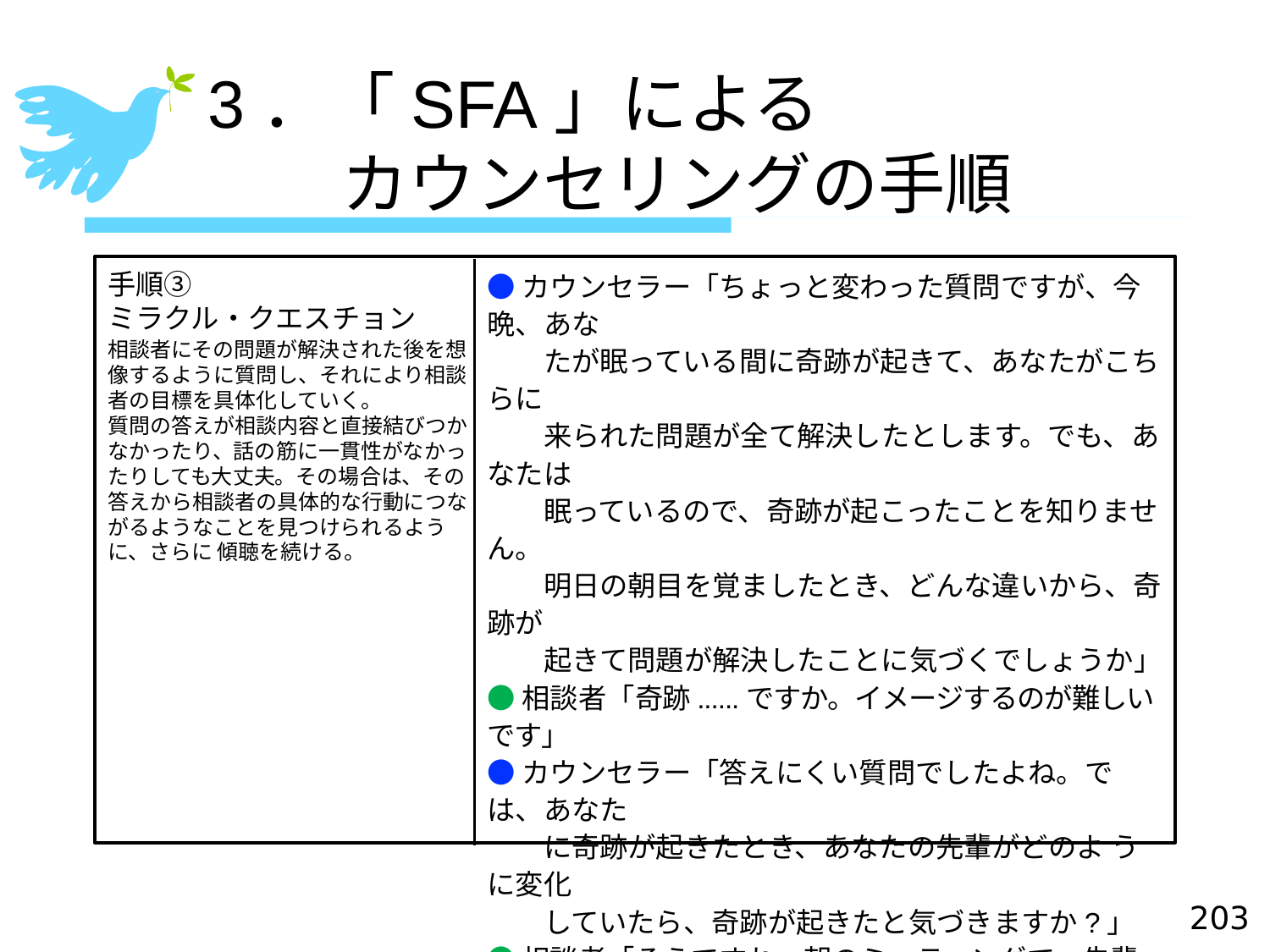

# 3．「SFA」による 　　カウンセリングの手順

●カウンセラー「ちょっと変わった質問ですが、今晩、あな
　　たが眠っている間に奇跡が起きて、あなたがこちらに
　　来られた問題が全て解決したとします。でも、あなたは
　　眠っているので、奇跡が起こったことを知りません。
　　明日の朝目を覚ましたとき、どんな違いから、奇跡が
　　起きて問題が解決したことに気づくでしょうか」
●相談者「奇跡......ですか。イメージするのが難しいです」
●カウンセラー「答えにくい質問でしたよね。では、あなた
　　に奇跡が起きたとき、あなたの先輩がどのよ うに変化
　　していたら、奇跡が起きたと気づきますか?」
●相談者「そうですね、朝のミーティングで、先輩から笑
　　顔で『今日も頑張ってね』と優しく励まされたときです」
手順③
ミラクル・クエスチョン
相談者にその問題が解決された後を想像するように質問し、それにより相談者の目標を具体化していく。
質問の答えが相談内容と直接結びつかなかったり、話の筋に一貫性がなかったりしても大丈夫。その場合は、その答えから相談者の具体的な行動につながるようなことを見つけられるように、さらに 傾聴を続ける。

203